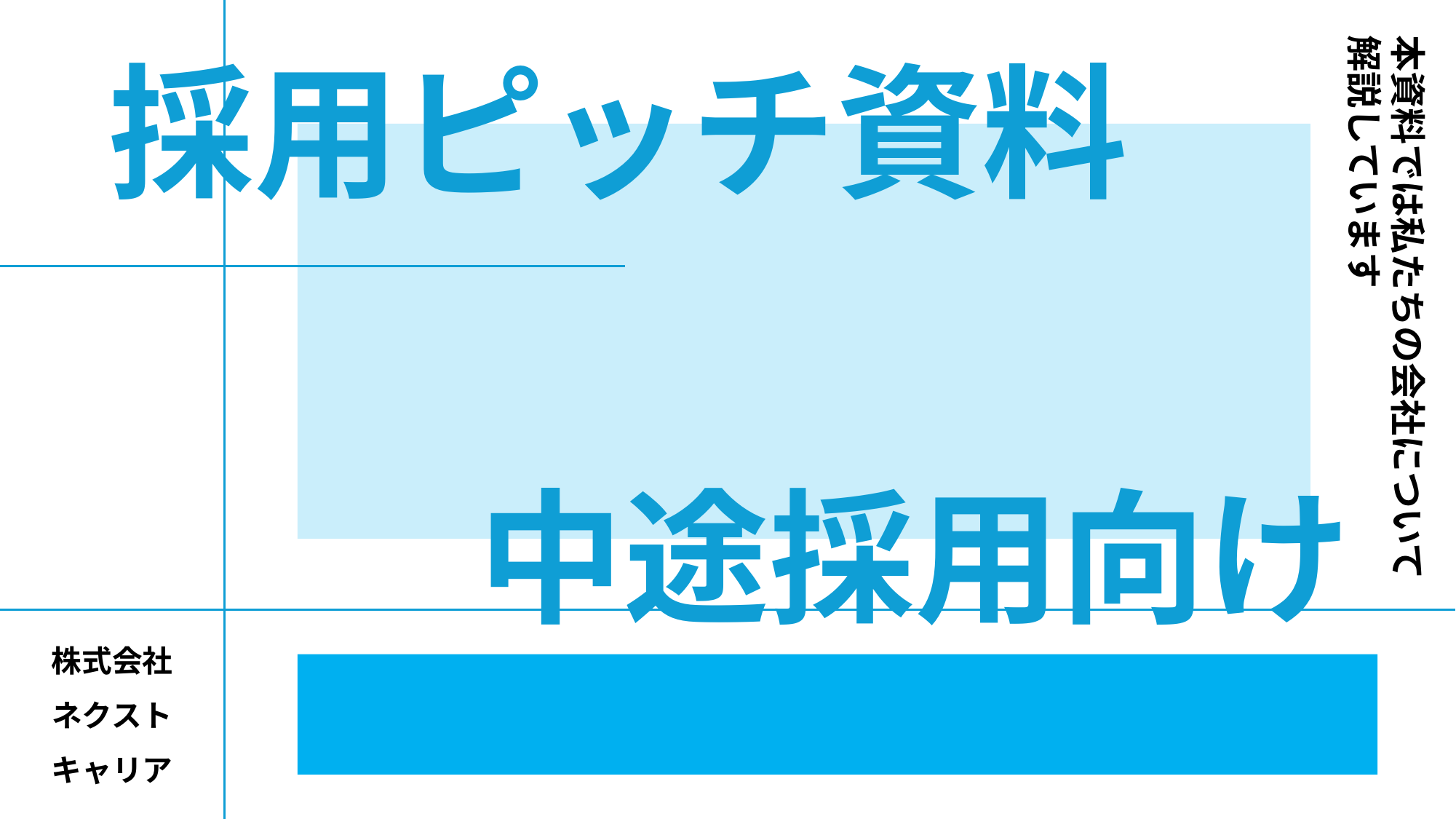

本資料では私たちの会社について
解説しています
採用ピッチ資料

中途採用向け
株式会社
ネクスト
キャリア